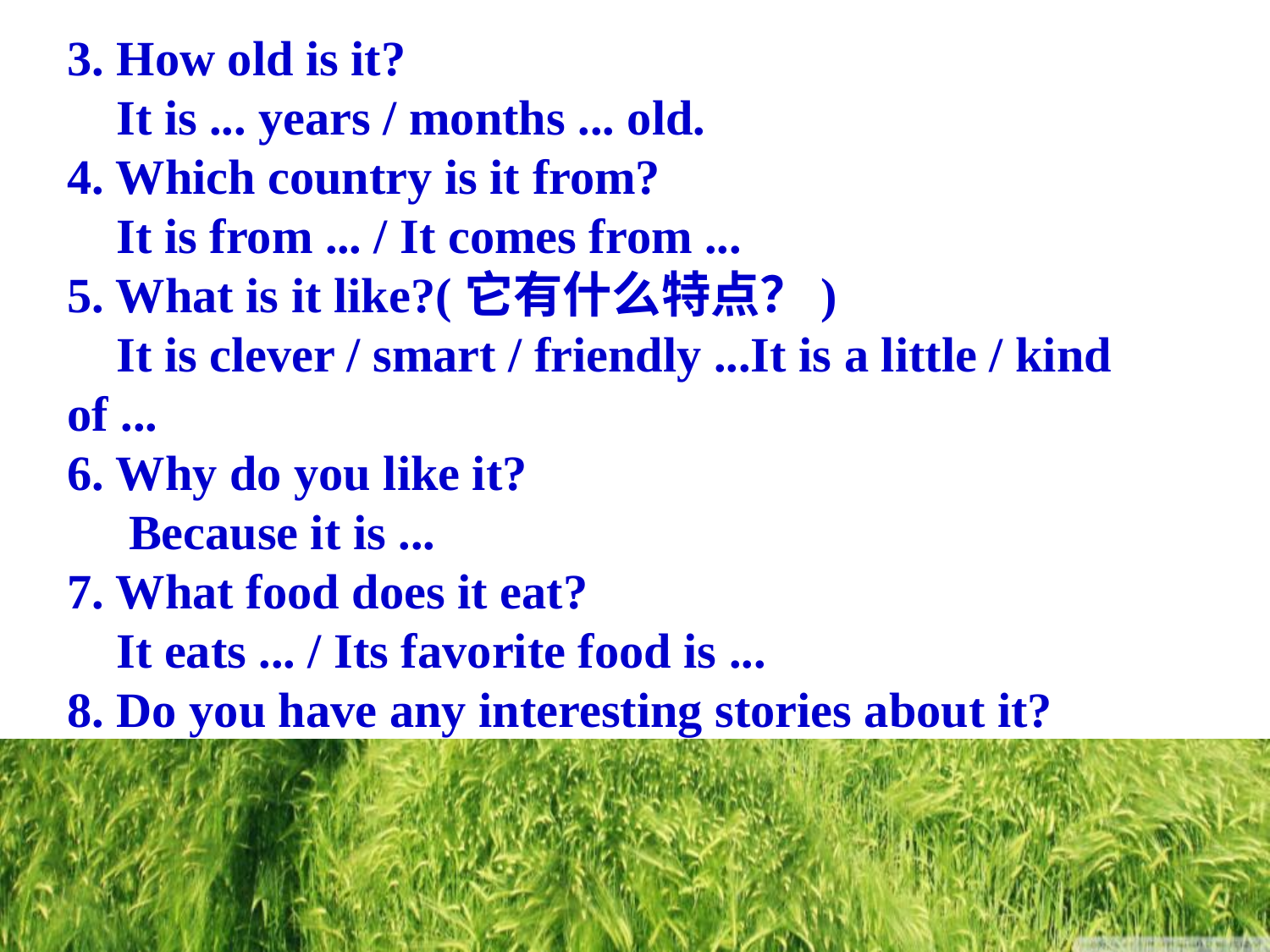

3. How old is it?
    It is ... years / months ... old.
4. Which country is it from?
    It is from ... / It comes from ...
5. What is it like?(它有什么特点？)
    It is clever / smart / friendly ...It is a little / kind of ...
6. Why do you like it?
     Because it is ...
7. What food does it eat?
    It eats ... / Its favorite food is ...
8. Do you have any interesting stories about it?